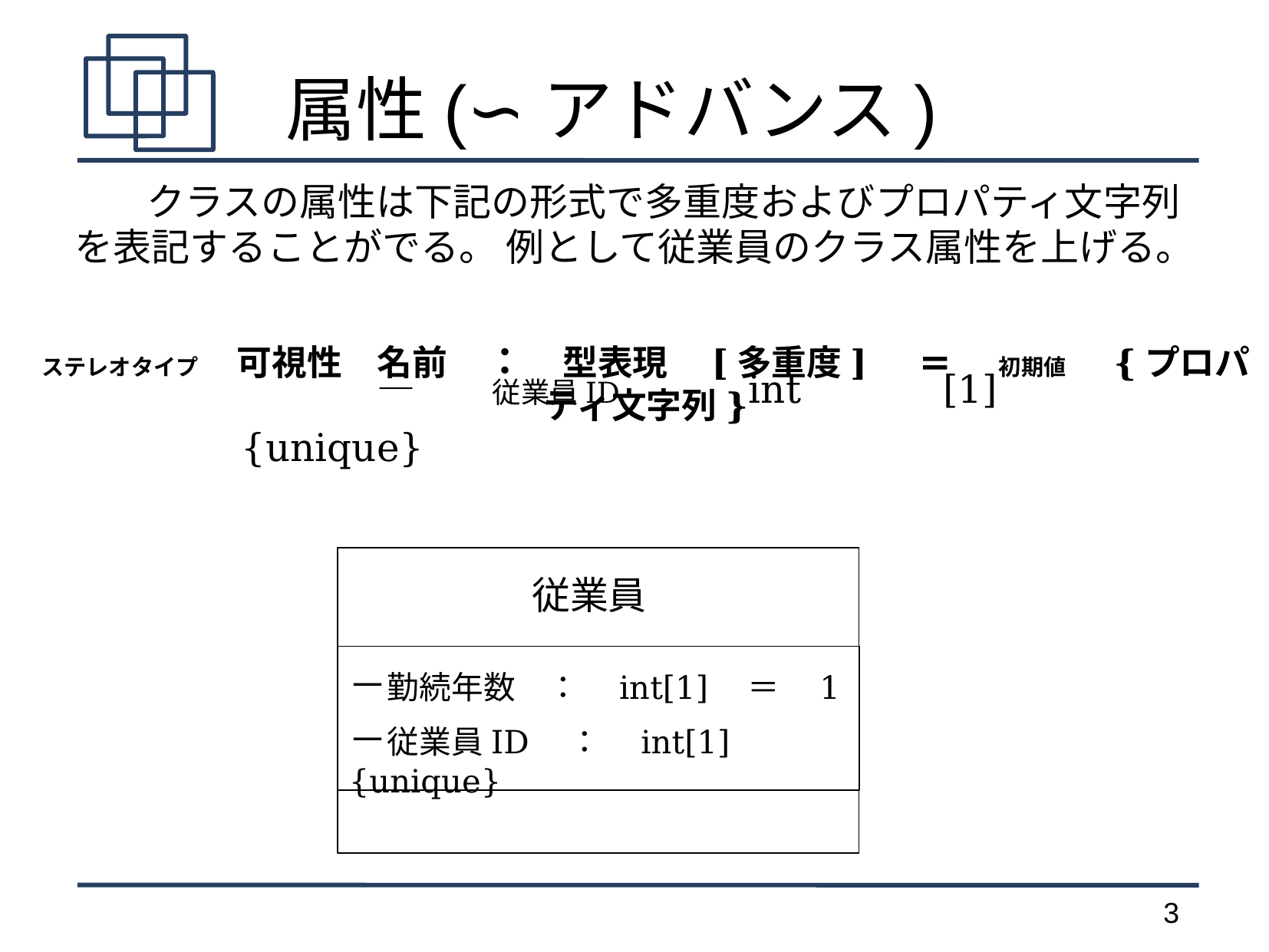

# 属性(∽アドバンス)
　　　クラスの属性は下記の形式で多重度およびプロパティ文字列を表記することがでる。 例として従業員のクラス属性を上げる。
ステレオタイプ　可視性　名前　：　型表現　[多重度]　=　初期値　{プロパティ文字列}
		　　―　　従業員ID　　　　int　　　 [1]　　　　　　　　　　 {unique}

従業員

－勤続年数　：　int[1]　＝　1
－従業員ID　：　int[1]　{unique}